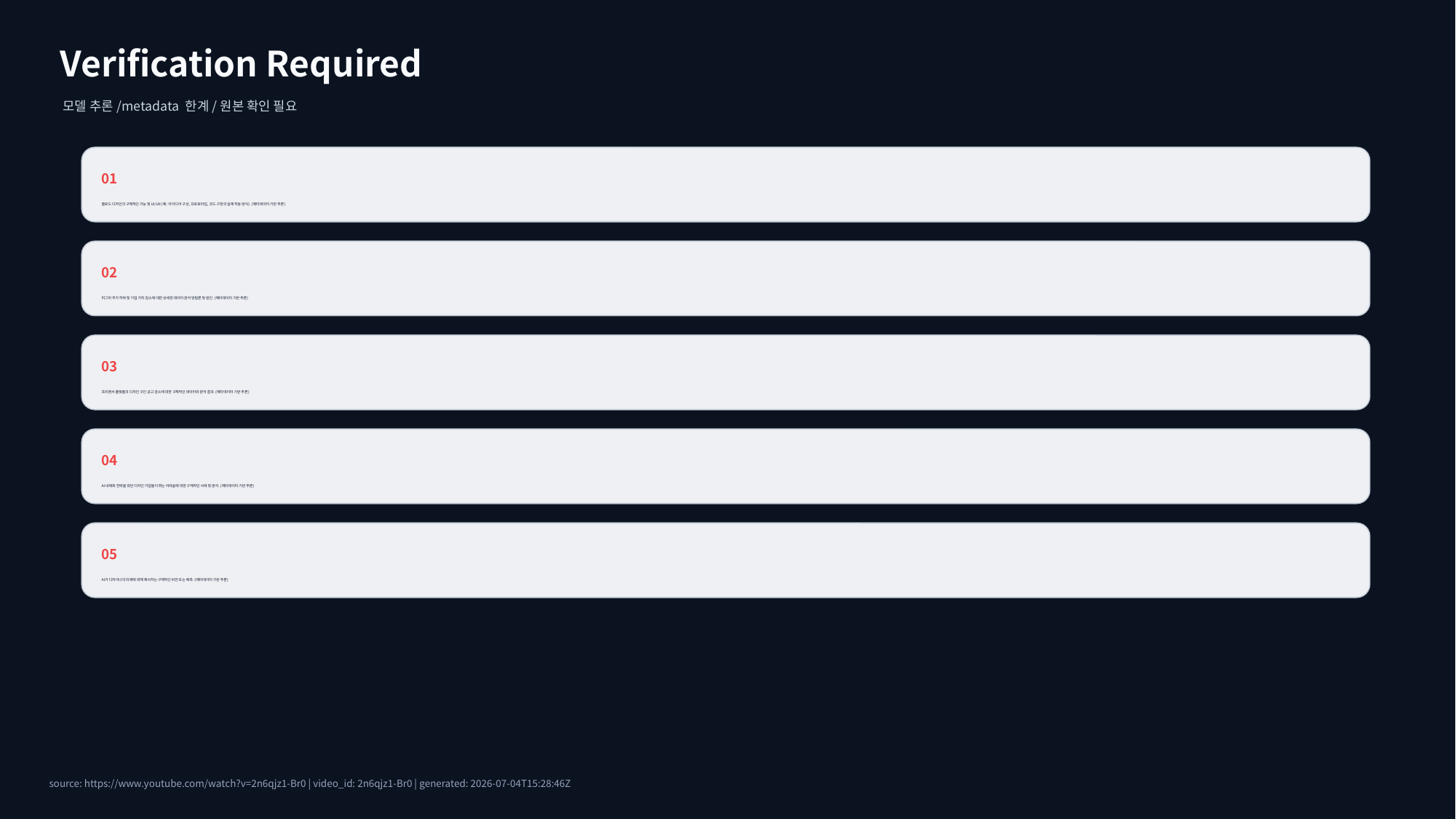

Verification Required
모델 추론/metadata 한계/원본 확인 필요

01
클로드 디자인의 구체적인 기능 및 UI/UX (예: 아이디어 구상, 프로토타입, 코드 구현의 실제 작동 방식). (메타데이터 기반 추론)

02
피그마 주가 하락 및 기업 가치 감소에 대한 상세한 데이터 분석 방법론 및 원인. (메타데이터 기반 추론)

03
프리랜서 플랫폼의 디자인 구인 공고 감소에 대한 구체적인 데이터와 분석 결과. (메타데이터 기반 추론)

04
AI 내재화 전략을 썼던 디자인 기업들이 겪는 어려움에 대한 구체적인 사례 및 분석. (메타데이터 기반 추론)

05
AI가 디자이너의 미래에 대해 제시하는 구체적인 비전 또는 예측. (메타데이터 기반 추론)
source: https://www.youtube.com/watch?v=2n6qjz1-Br0 | video_id: 2n6qjz1-Br0 | generated: 2026-07-04T15:28:46Z